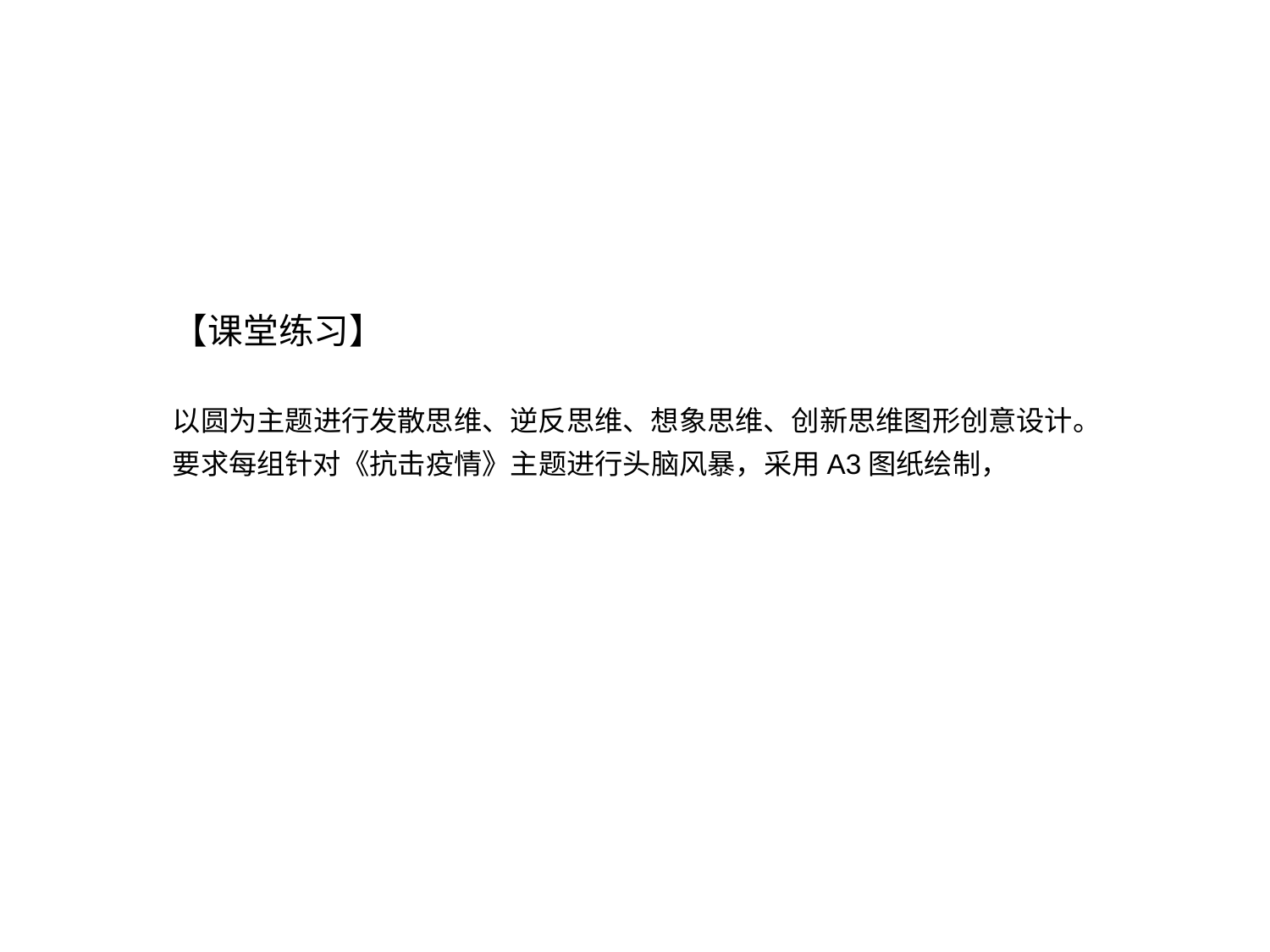

【课堂练习】

以圆为主题进行发散思维、逆反思维、想象思维、创新思维图形创意设计。要求每组针对《抗击疫情》主题进行头脑风暴，采用A3图纸绘制，